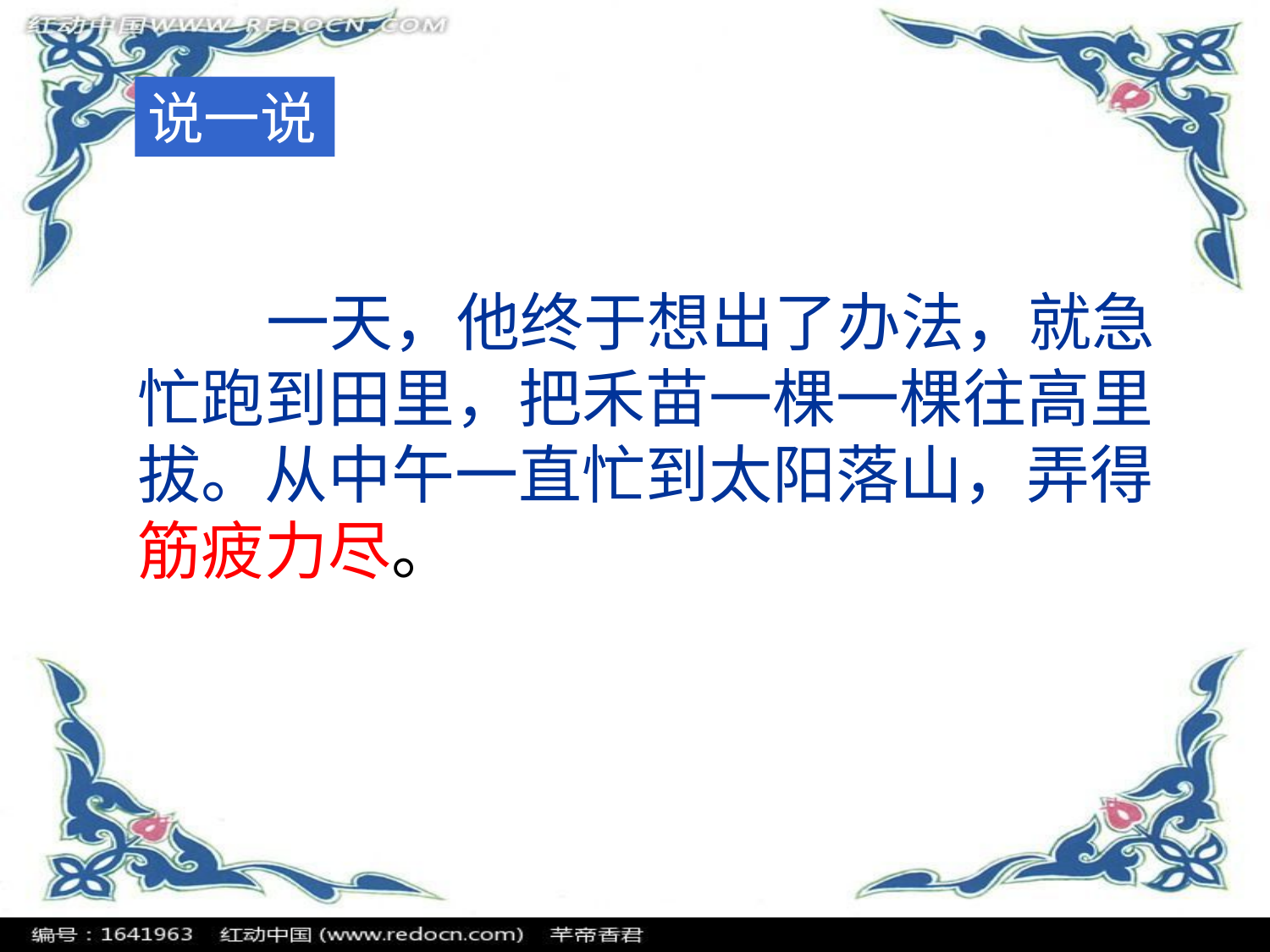

说一说
        一天，他终于想出了办法，就急忙跑到田里，把禾苗一棵一棵往高里拔。从中午一直忙到太阳落山，弄得筋疲力尽。